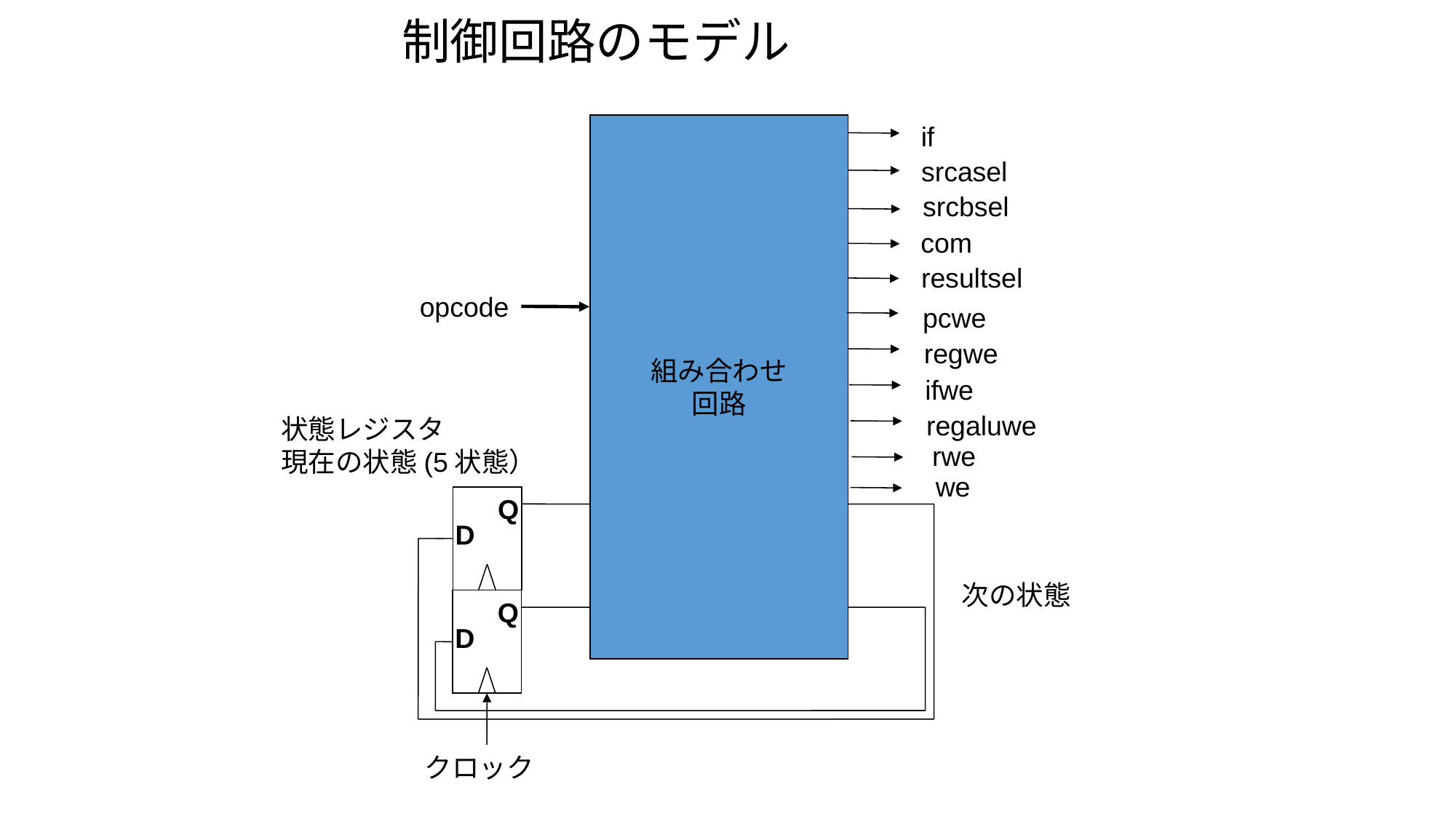

制御回路のモデル
if
組み合わせ
回路

srcasel

srcbsel

com

resultsel

opcode
pcwe

regwe

ifwe

regaluwe
状態レジスタ
現在の状態(5状態）

rwe

we

Q

D

次の状態

Q

D

クロック